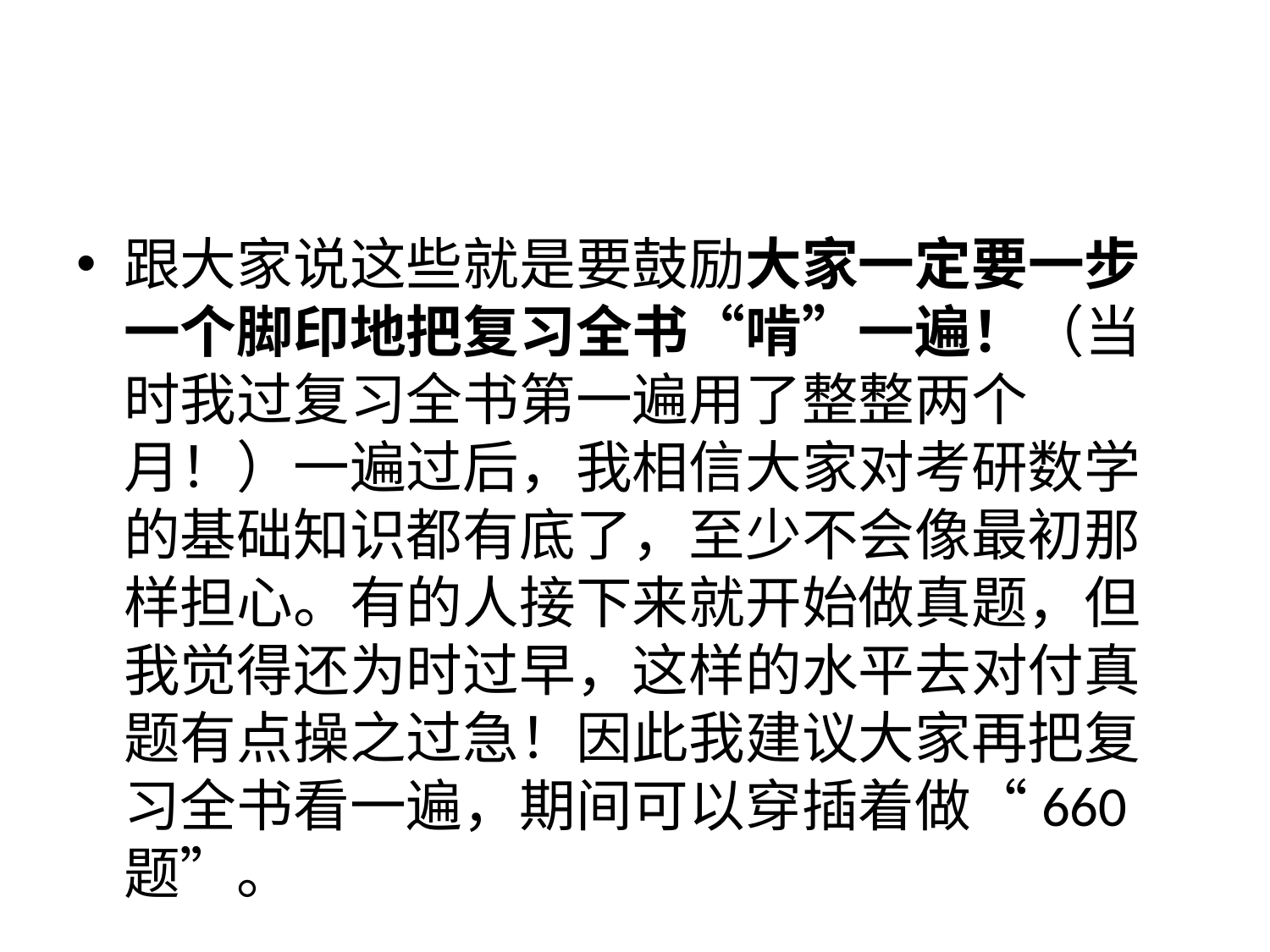

跟大家说这些就是要鼓励大家一定要一步一个脚印地把复习全书“啃”一遍！（当时我过复习全书第一遍用了整整两个月！）一遍过后，我相信大家对考研数学的基础知识都有底了，至少不会像最初那样担心。有的人接下来就开始做真题，但我觉得还为时过早，这样的水平去对付真题有点操之过急！因此我建议大家再把复习全书看一遍，期间可以穿插着做“660题”。